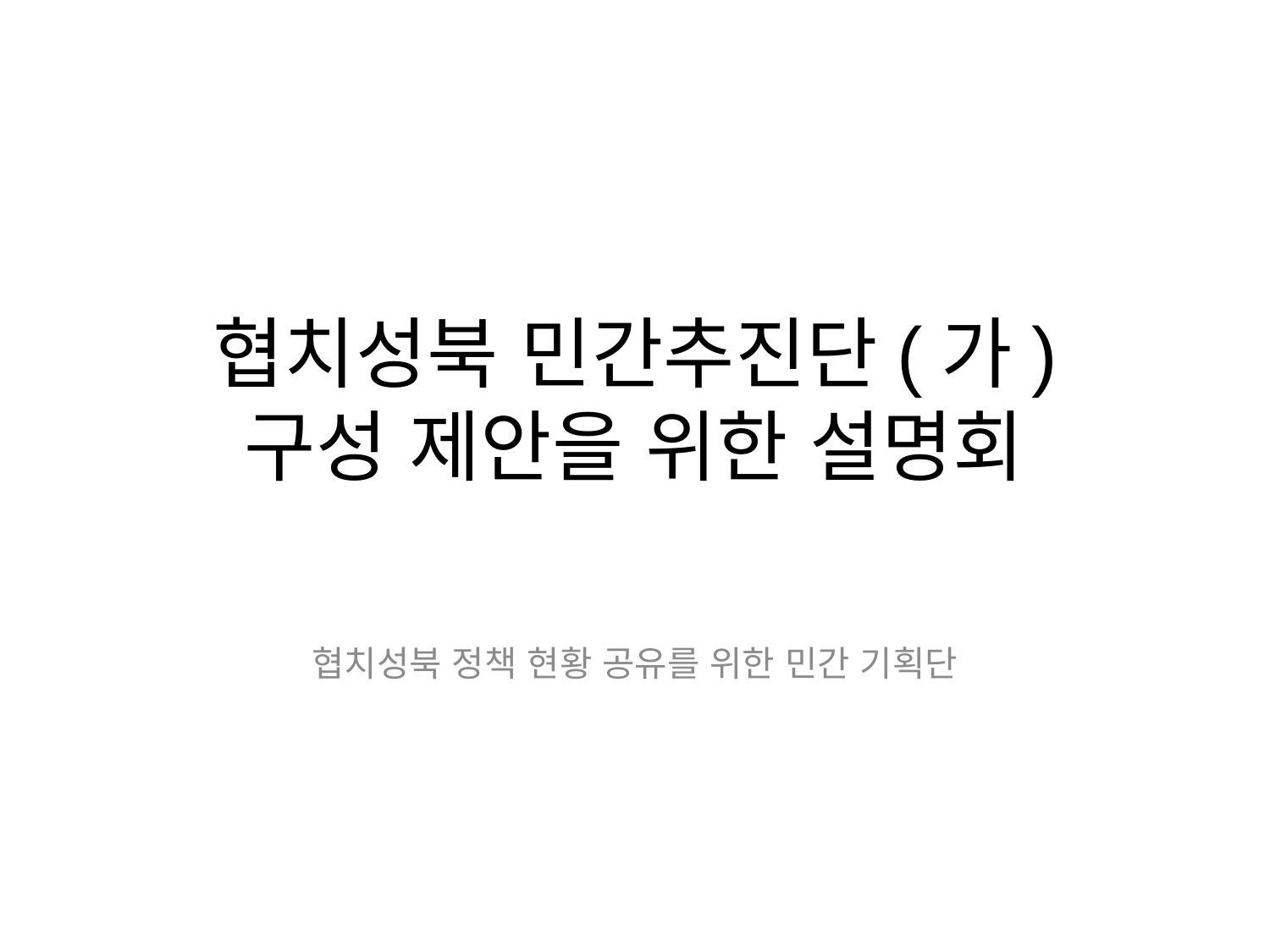

# 협치성북 민간추진단(가) 구성 제안을 위한 설명회
협치성북 정책 현황 공유를 위한 민간 기획단